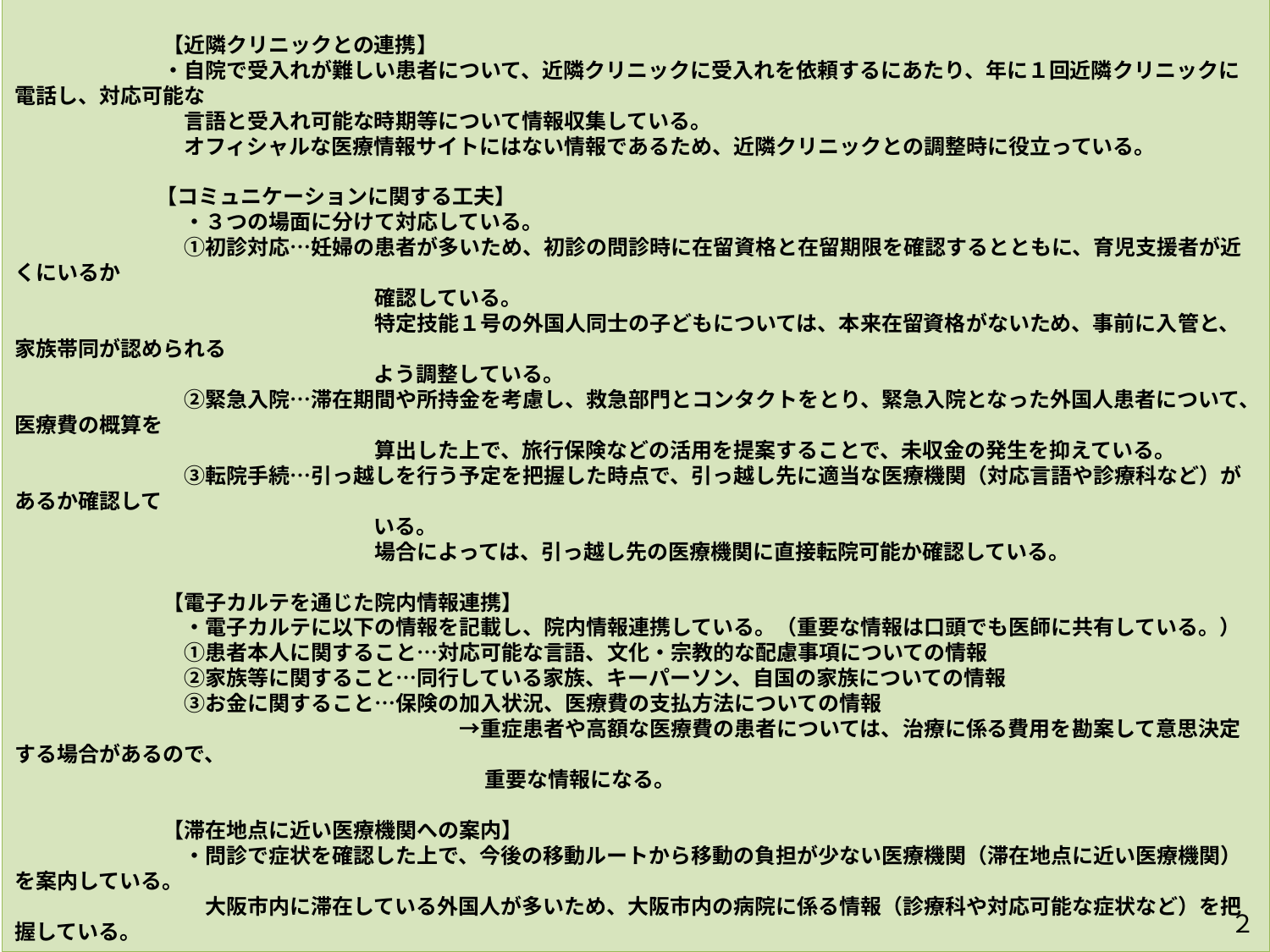

【近隣クリニックとの連携】
　　　　　　　・自院で受入れが難しい患者について、近隣クリニックに受入れを依頼するにあたり、年に１回近隣クリニックに電話し、対応可能な
　　　　　　　　言語と受入れ可能な時期等について情報収集している。
　　　　　　　　オフィシャルな医療情報サイトにはない情報であるため、近隣クリニックとの調整時に役立っている。

 　　　　　　 【コミュニケーションに関する工夫】
　　　　　　　　・３つの場面に分けて対応している。
　　　　　　　　①初診対応…妊婦の患者が多いため、初診の問診時に在留資格と在留期限を確認するとともに、育児支援者が近くにいるか
　　　　　　　　　　　　　　　　　確認している。
　　　　　　　　　　　　　　　　　特定技能１号の外国人同士の子どもについては、本来在留資格がないため、事前に入管と、家族帯同が認められる
　　　　　　　　　　　　　　　　　よう調整している。
　　　　　　　　②緊急入院…滞在期間や所持金を考慮し、救急部門とコンタクトをとり、緊急入院となった外国人患者について、医療費の概算を
　　　　　　　　　　　　　　　　　算出した上で、旅行保険などの活用を提案することで、未収金の発生を抑えている。
　　　　　　　　③転院手続…引っ越しを行う予定を把握した時点で、引っ越し先に適当な医療機関（対応言語や診療科など）があるか確認して
　　　　　　　　　　　　　　　　　いる。
　　　　　　　　　　　　　　　　　場合によっては、引っ越し先の医療機関に直接転院可能か確認している。

　　　　　　　【電子カルテを通じた院内情報連携】
　　　　　　　　・電子カルテに以下の情報を記載し、院内情報連携している。（重要な情報は口頭でも医師に共有している。）
　　　　　　　　①患者本人に関すること…対応可能な言語、文化・宗教的な配慮事項についての情報
　　　　　　　　②家族等に関すること…同行している家族、キーパーソン、自国の家族についての情報
　　　　　　　　③お金に関すること…保険の加入状況、医療費の支払方法についての情報
　　　　　　　　　　　　　　　　　　　　　→重症患者や高額な医療費の患者については、治療に係る費用を勘案して意思決定する場合があるので、
　　　　　　　　　　　　　　　　　　　　　　 重要な情報になる。

　　　　　　　【滞在地点に近い医療機関への案内】
　　　　　　　　・問診で症状を確認した上で、今後の移動ルートから移動の負担が少ない医療機関（滞在地点に近い医療機関）を案内している。
　　　　　　　　　大阪市内に滞在している外国人が多いため、大阪市内の病院に係る情報（診療科や対応可能な症状など）を把握している。

　　　　　　○拠点・地域拠点医療機関として行っている外国人患者受入れに関する助言や支援
　　　　　　　【外国人患者対応マニュアルの共有】
　　　　　　　　・近隣クリニックや拠点・地域拠点医療機関に自院のマニュアル情報を共有している。
　　　　　　　　　（例）外国人患者とのコミュニケーションについて
　　　　　　　　　　　　　　→対面と遠隔のコミュニケーションのメリットとデメリットを共有
　　　　　　　　　　　　　　→通訳の手配や多言語資料の用意には時間と費用がかかるため、既存の厚労省資料などを活用

２